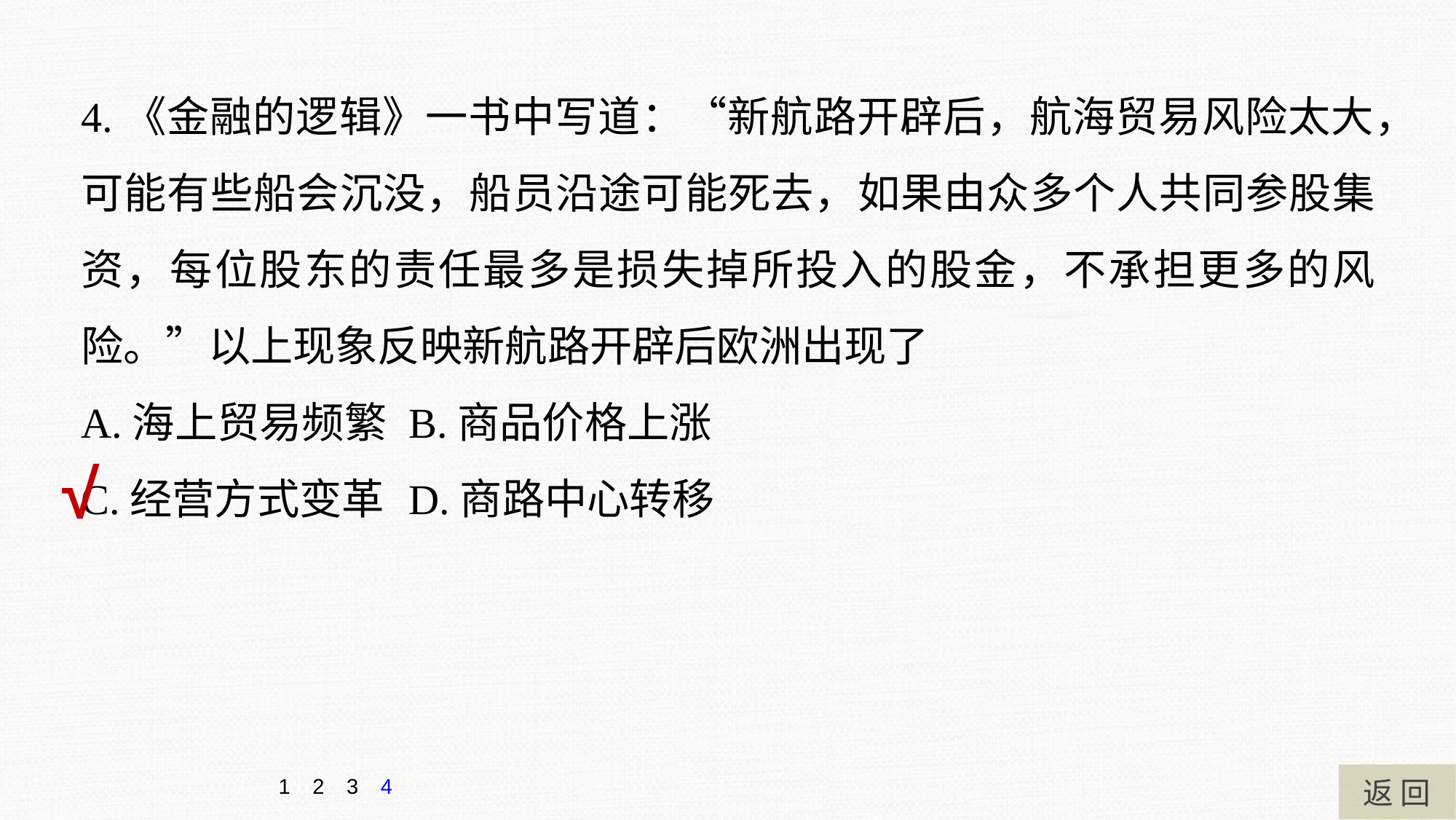

4.《金融的逻辑》一书中写道：“新航路开辟后，航海贸易风险太大，可能有些船会沉没，船员沿途可能死去，如果由众多个人共同参股集资，每位股东的责任最多是损失掉所投入的股金，不承担更多的风险。”以上现象反映新航路开辟后欧洲出现了
A.海上贸易频繁  	B.商品价格上涨
C.经营方式变革  	D.商路中心转移
√
返 回
1
2
3
4